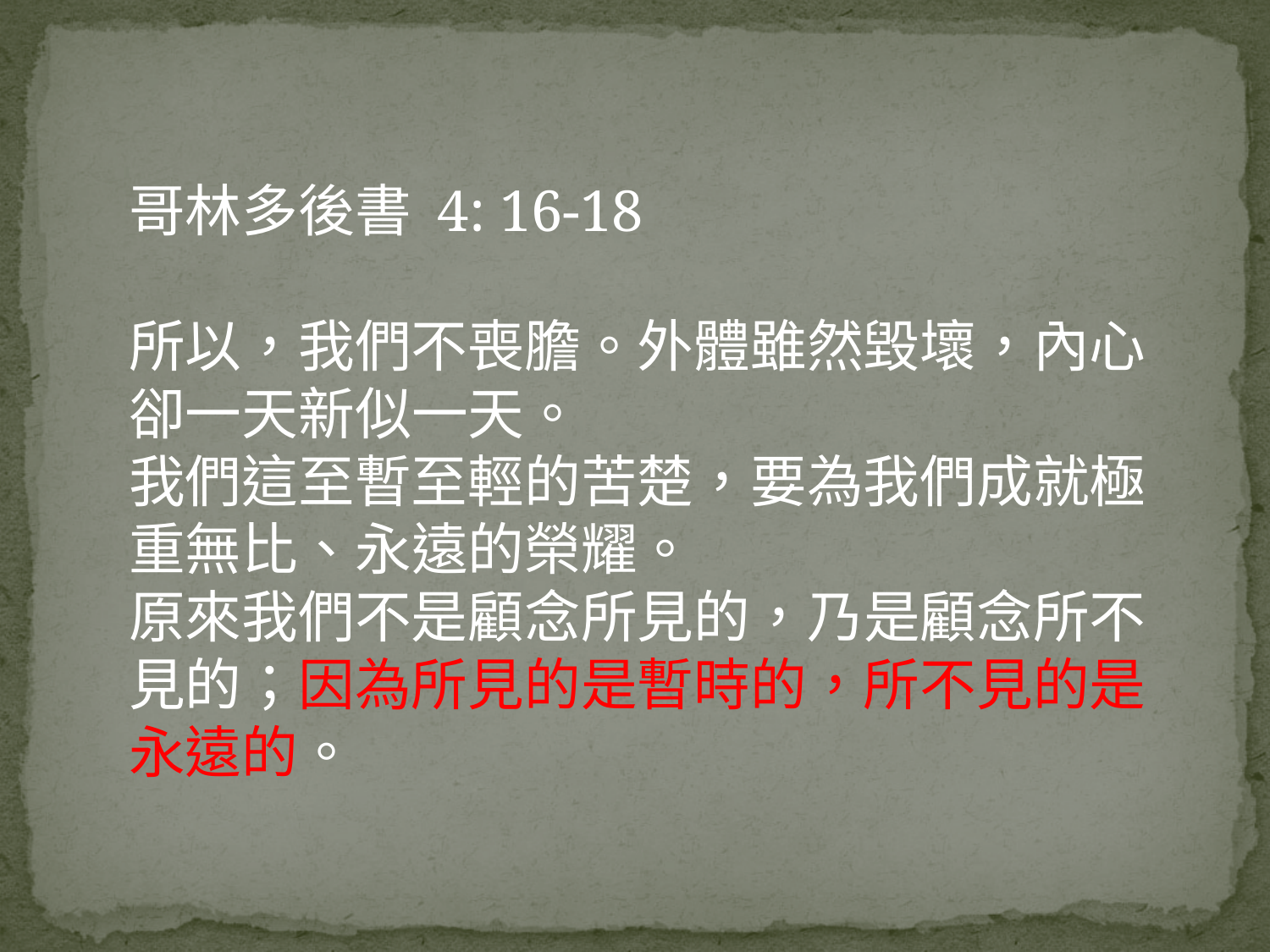

哥林多後書 4: 16-18

所以，我們不喪膽。外體雖然毀壞，內心卻一天新似一天。
我們這至暫至輕的苦楚，要為我們成就極重無比、永遠的榮耀。
原來我們不是顧念所見的，乃是顧念所不見的；因為所見的是暫時的，所不見的是永遠的。